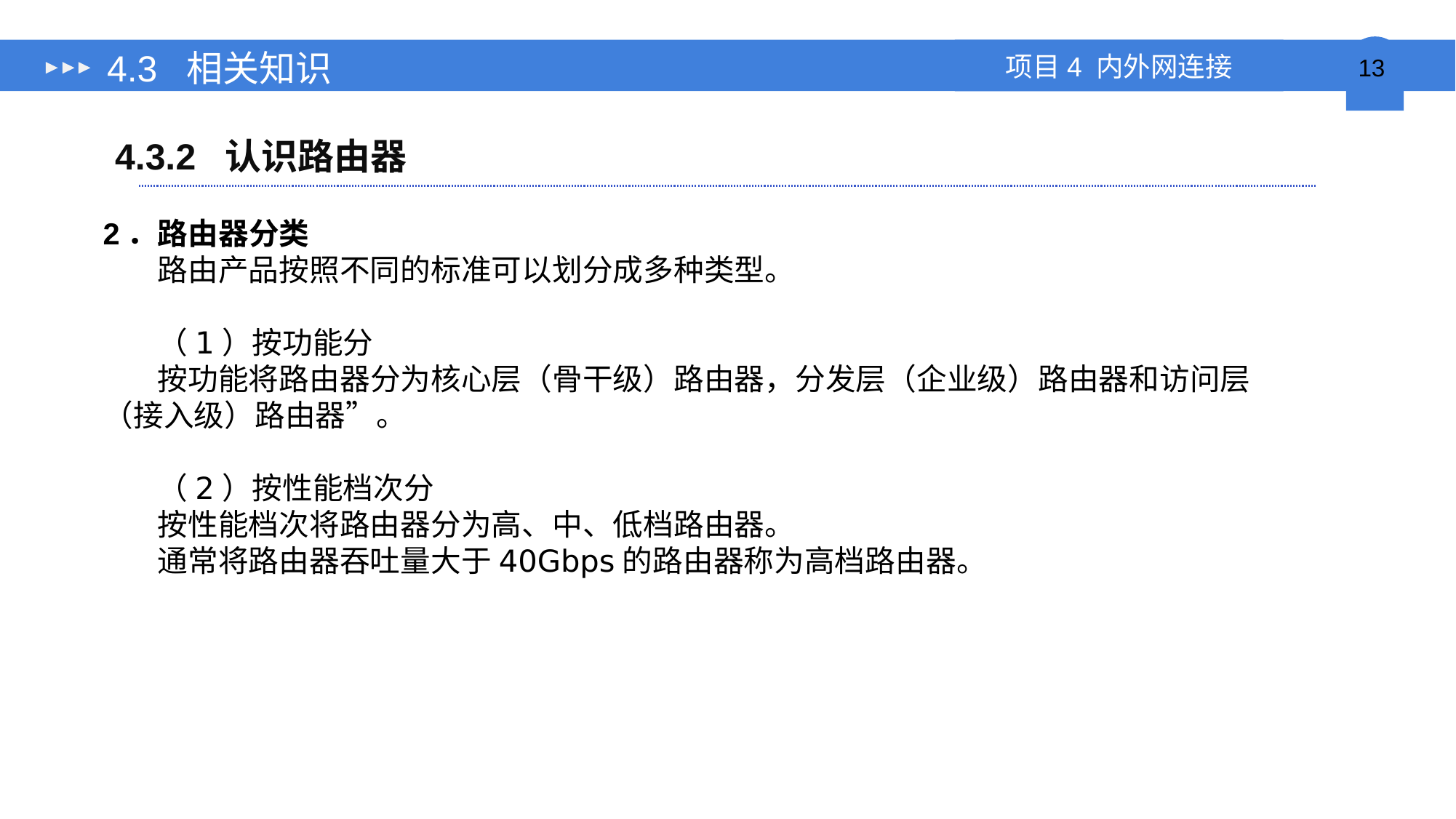

# 4.3  相关知识
4.3.2  认识路由器

2．路由器分类
路由产品按照不同的标准可以划分成多种类型。

（1）按功能分
按功能将路由器分为核心层（骨干级）路由器，分发层（企业级）路由器和访问层（接入级）路由器”。

（2）按性能档次分
按性能档次将路由器分为高、中、低档路由器。
通常将路由器吞吐量大于40Gbps的路由器称为高档路由器。